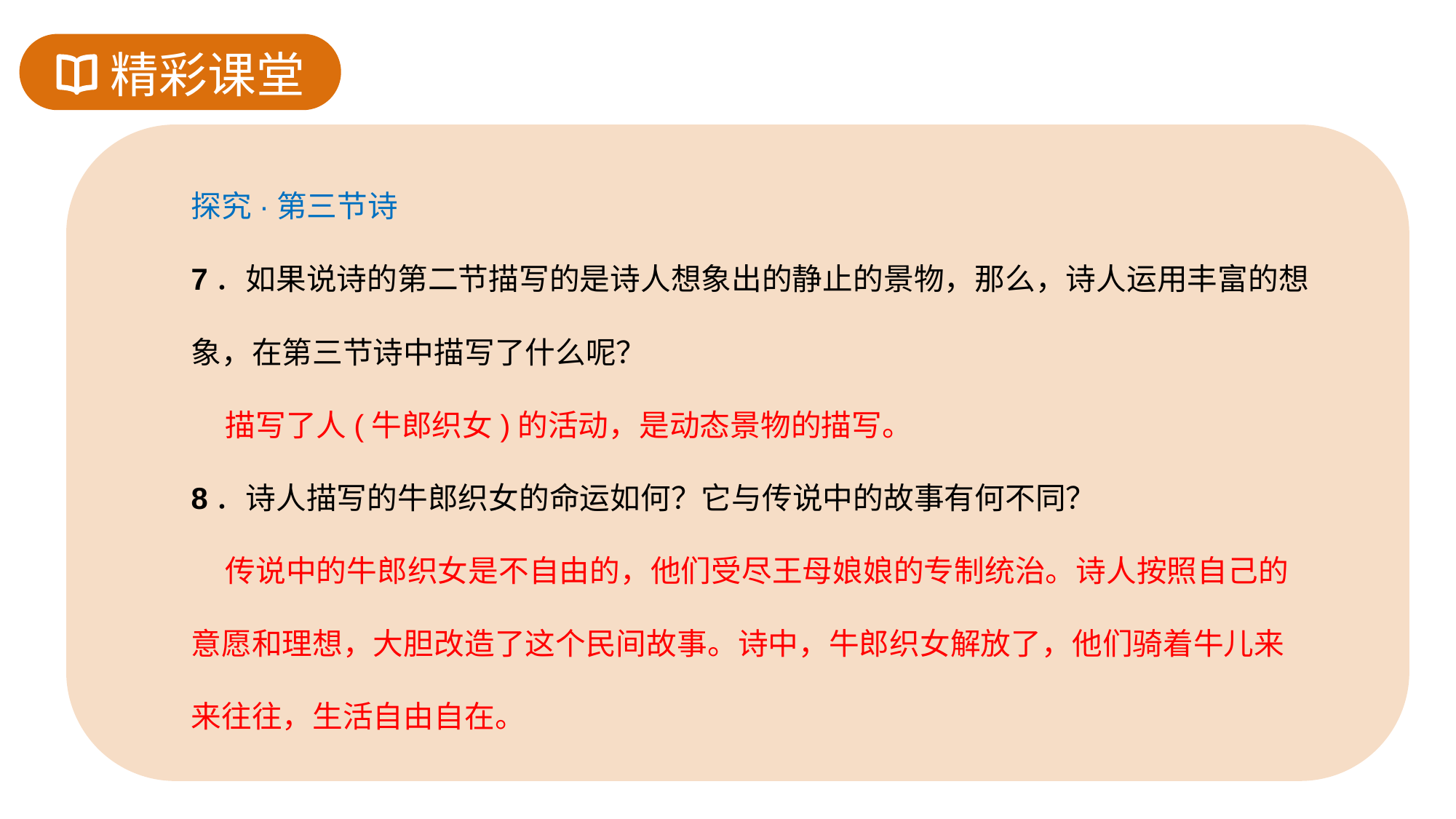

精彩课堂

探究·第三节诗
7．如果说诗的第二节描写的是诗人想象出的静止的景物，那么，诗人运用丰富的想象，在第三节诗中描写了什么呢？
    描写了人(牛郎织女)的活动，是动态景物的描写。
8．诗人描写的牛郎织女的命运如何？它与传说中的故事有何不同？
    传说中的牛郎织女是不自由的，他们受尽王母娘娘的专制统治。诗人按照自己的意愿和理想，大胆改造了这个民间故事。诗中，牛郎织女解放了，他们骑着牛儿来来往往，生活自由自在。